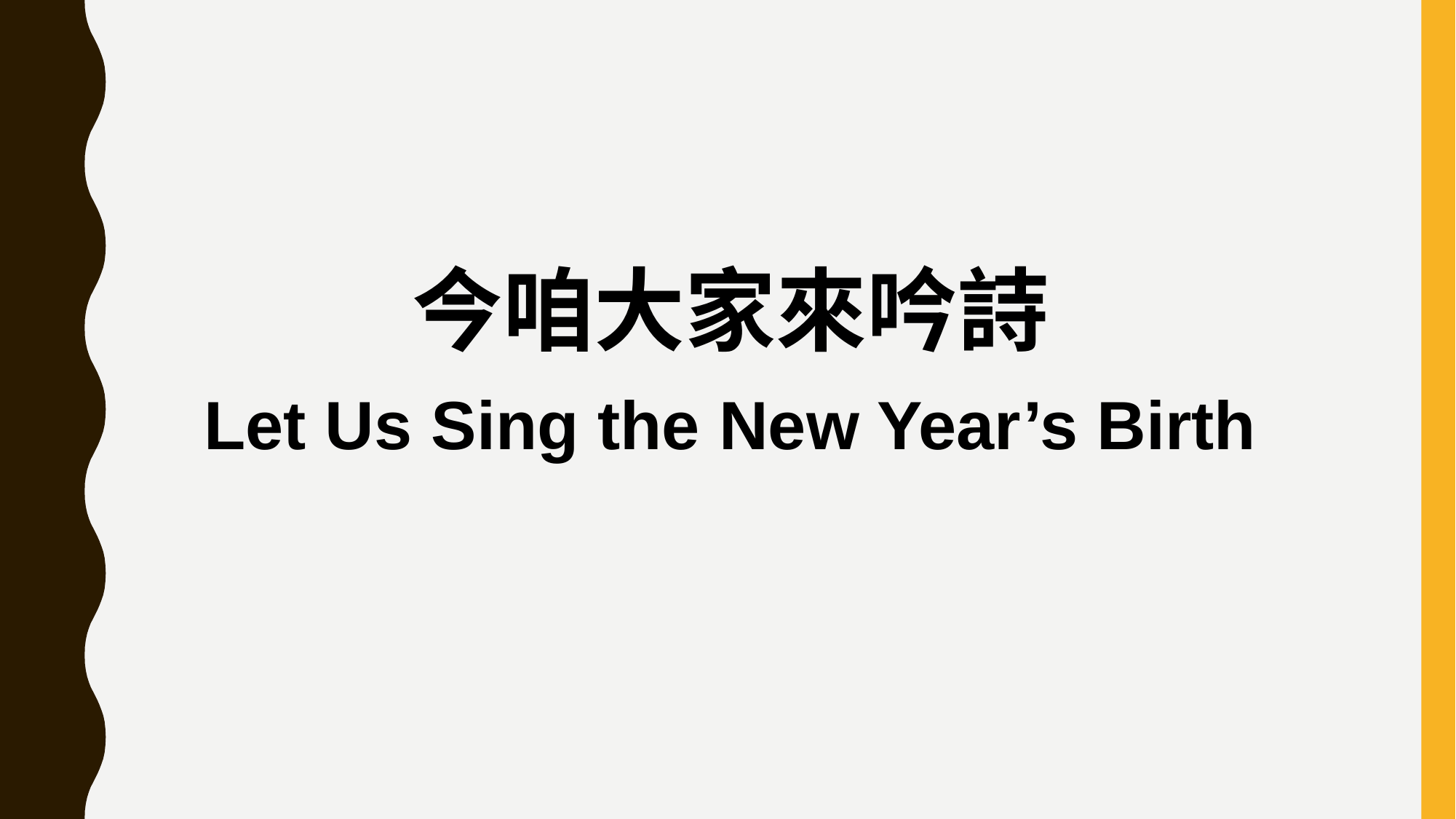

今咱大家來吟詩
Let Us Sing the New Year’s Birth